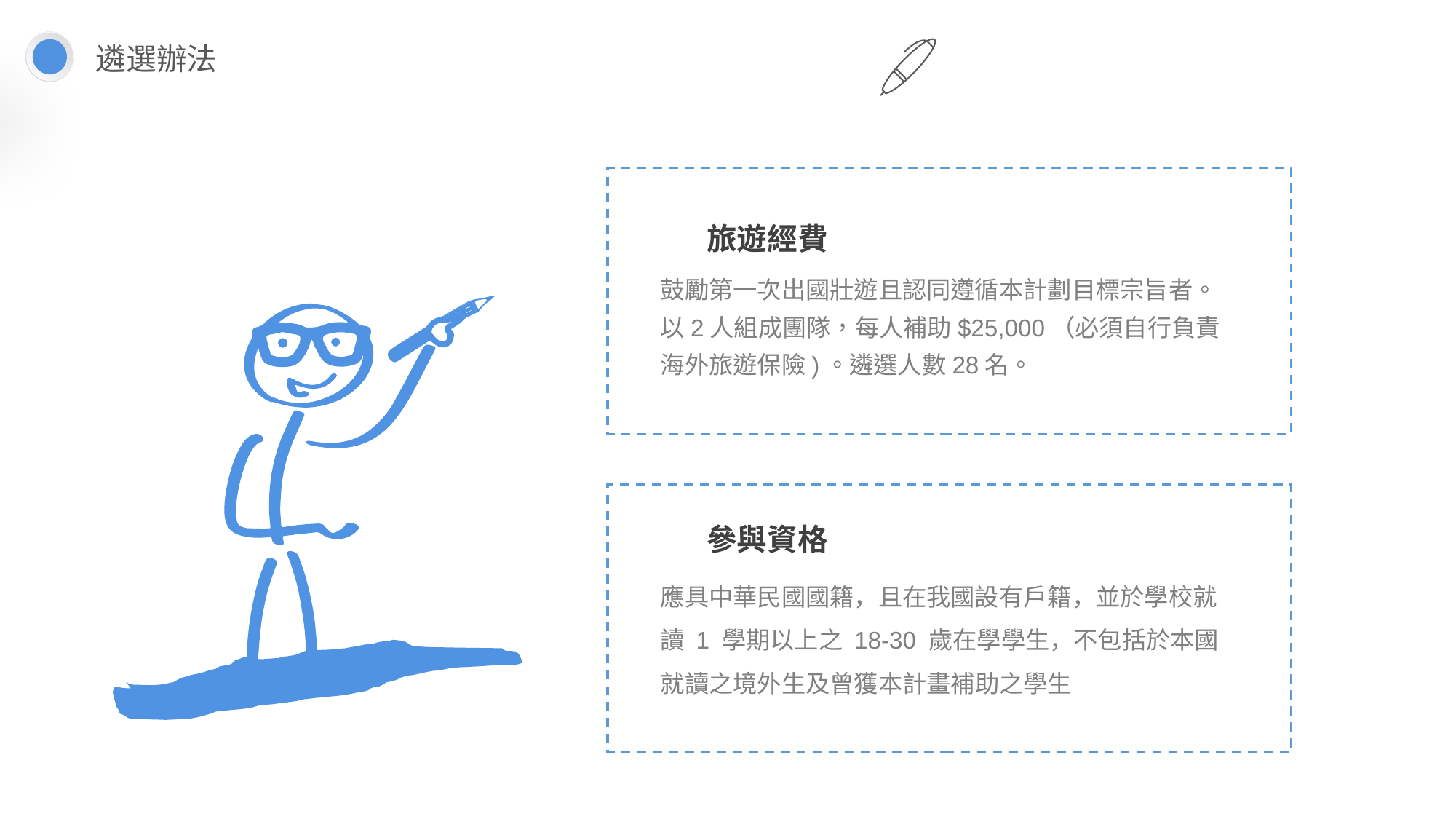

遴選辦法

旅遊經費
鼓勵第一次出國壯遊且認同遵循本計劃目標宗旨者。以2人組成團隊，每人補助$25,000（必須自行負責海外旅遊保險)。遴選人數28名。

參與資格
應具中華民國國籍，且在我國設有戶籍，並於學校就讀 1 學期以上之 18-30 歲在學學生，不包括於本國就讀之境外生及曾獲本計畫補助之學生